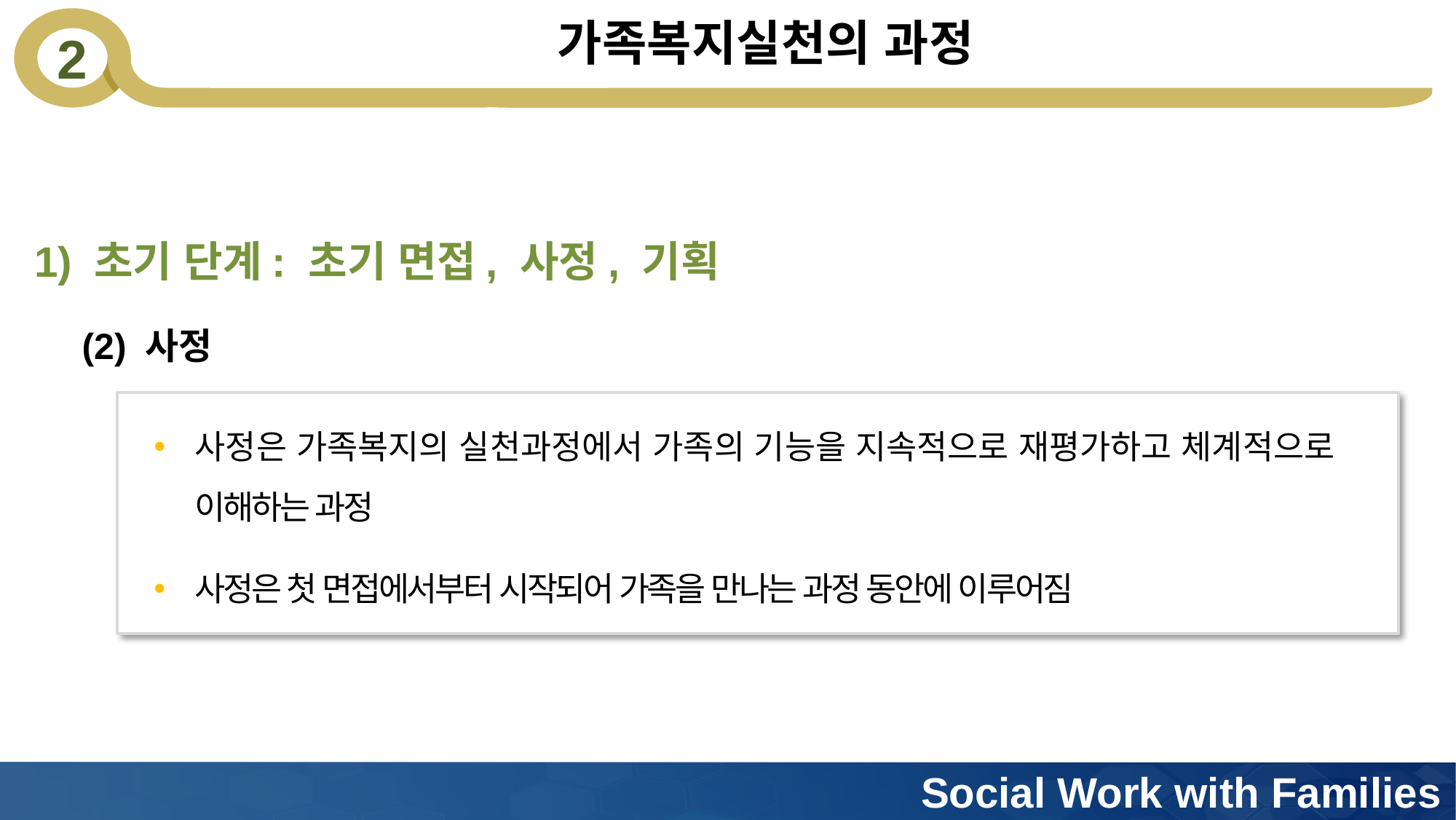

# 가족복지실천의 과정
1) 초기 단계: 초기 면접, 사정, 기획
(2) 사정

사정은 가족복지의 실천과정에서 가족의 기능을 지속적으로 재평가하고 체계적으로     이해하는 과정

사정은 첫 면접에서부터 시작되어 가족을 만나는 과정 동안에 이루어짐